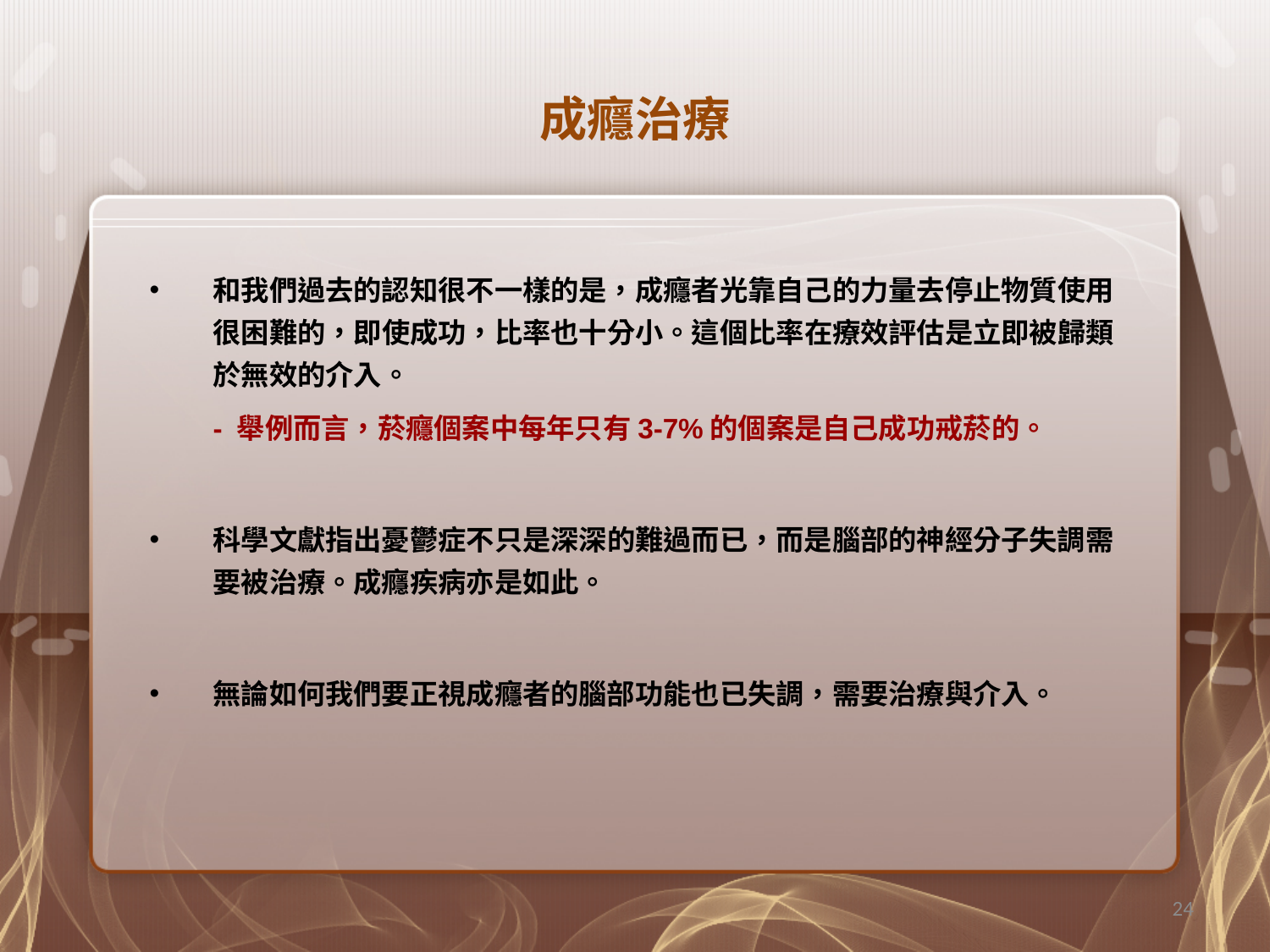

# 成癮治療
和我們過去的認知很不一樣的是，成癮者光靠自己的力量去停止物質使用很困難的，即使成功，比率也十分小。這個比率在療效評估是立即被歸類於無效的介入。
	- 舉例而言，菸癮個案中每年只有3-7%的個案是自己成功戒菸的。

科學文獻指出憂鬱症不只是深深的難過而已，而是腦部的神經分子失調需要被治療。成癮疾病亦是如此。

無論如何我們要正視成癮者的腦部功能也已失調，需要治療與介入。

24